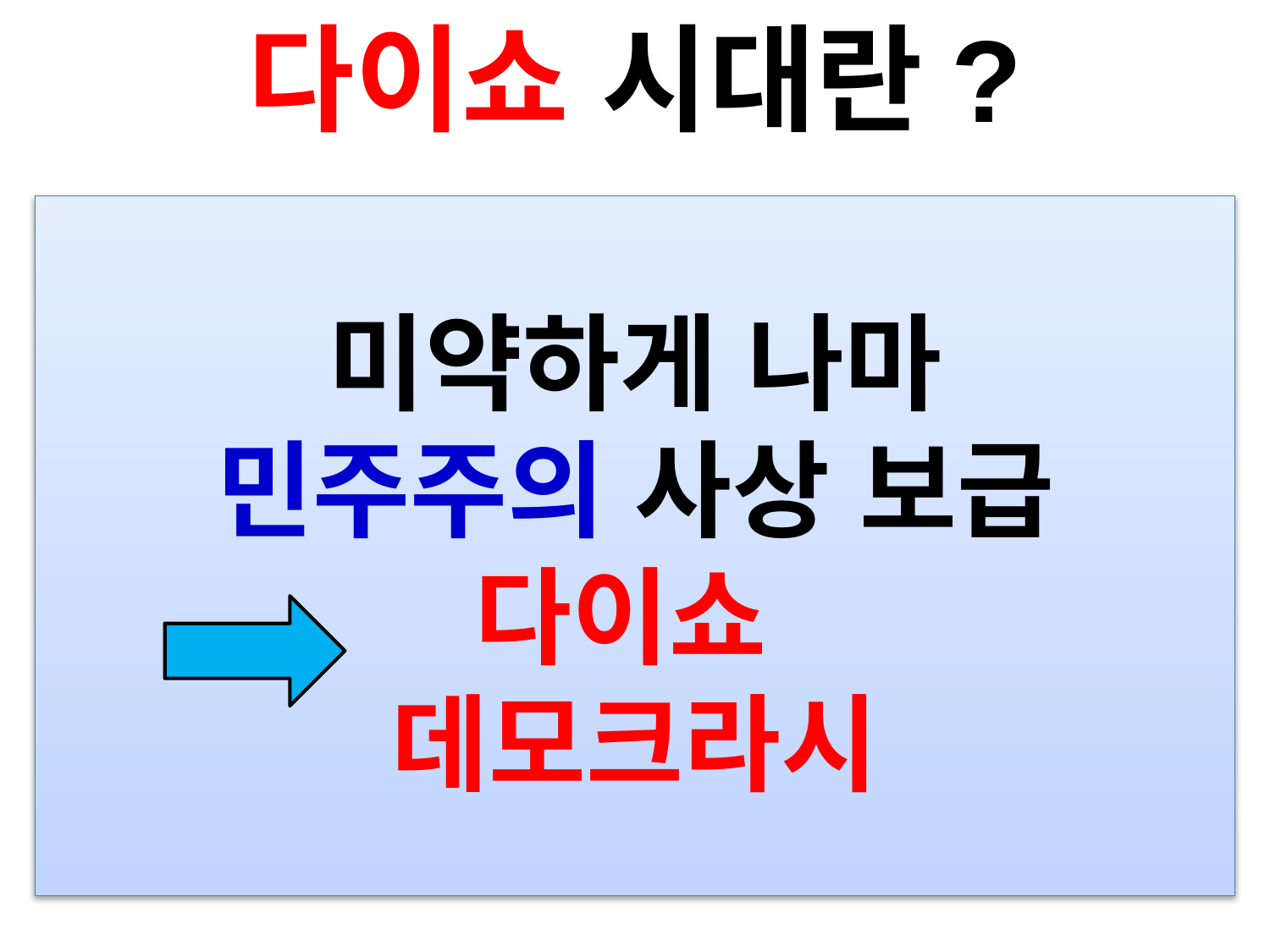

# 다이쇼 시대란?

미약하게 나마
민주주의 사상 보급
다이쇼
데모크라시